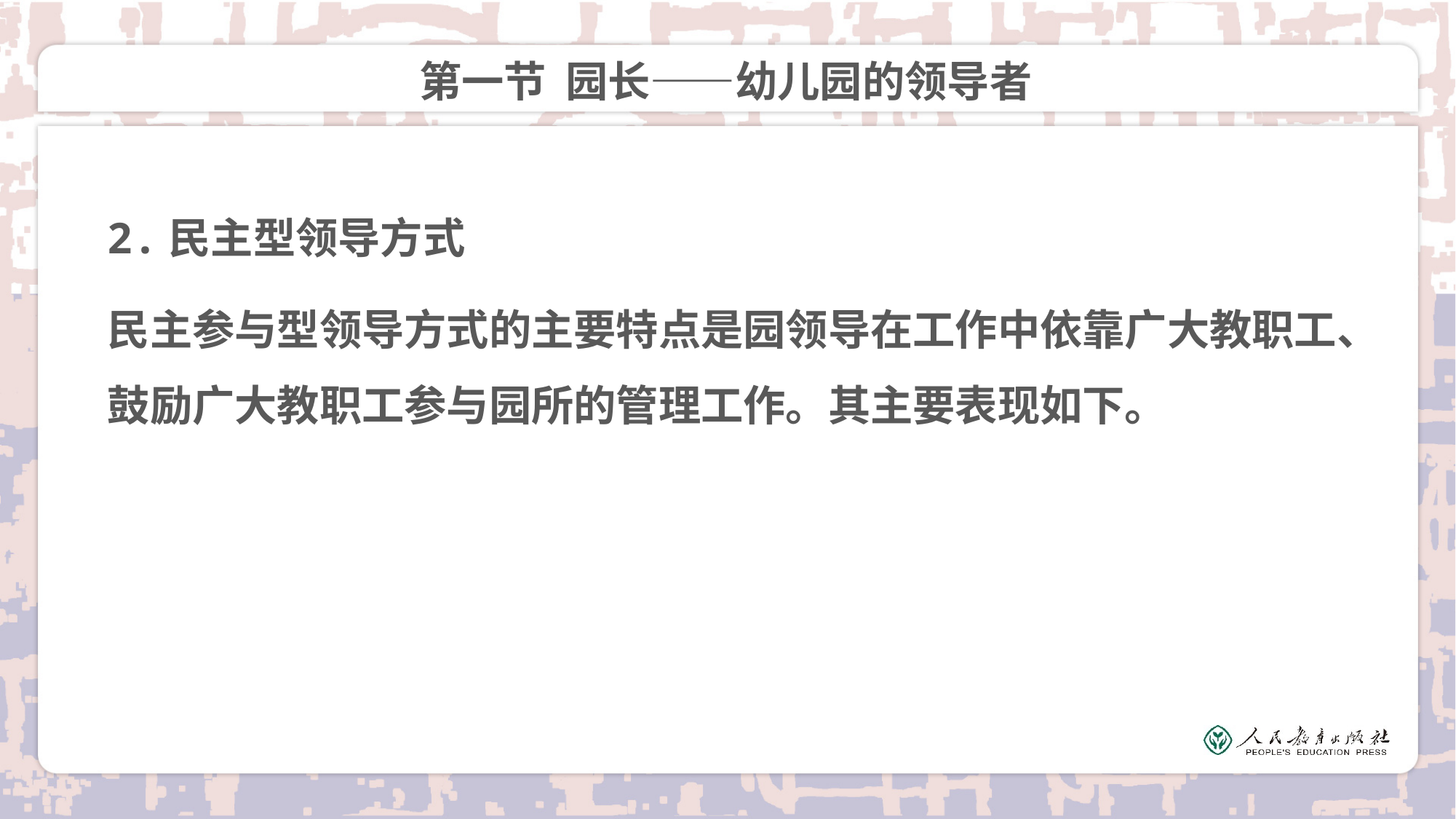

# 第一节  园长——幼儿园的领导者
2.民主型领导方式
民主参与型领导方式的主要特点是园领导在工作中依靠广大教职工、鼓励广大教职工参与园所的管理工作。其主要表现如下。